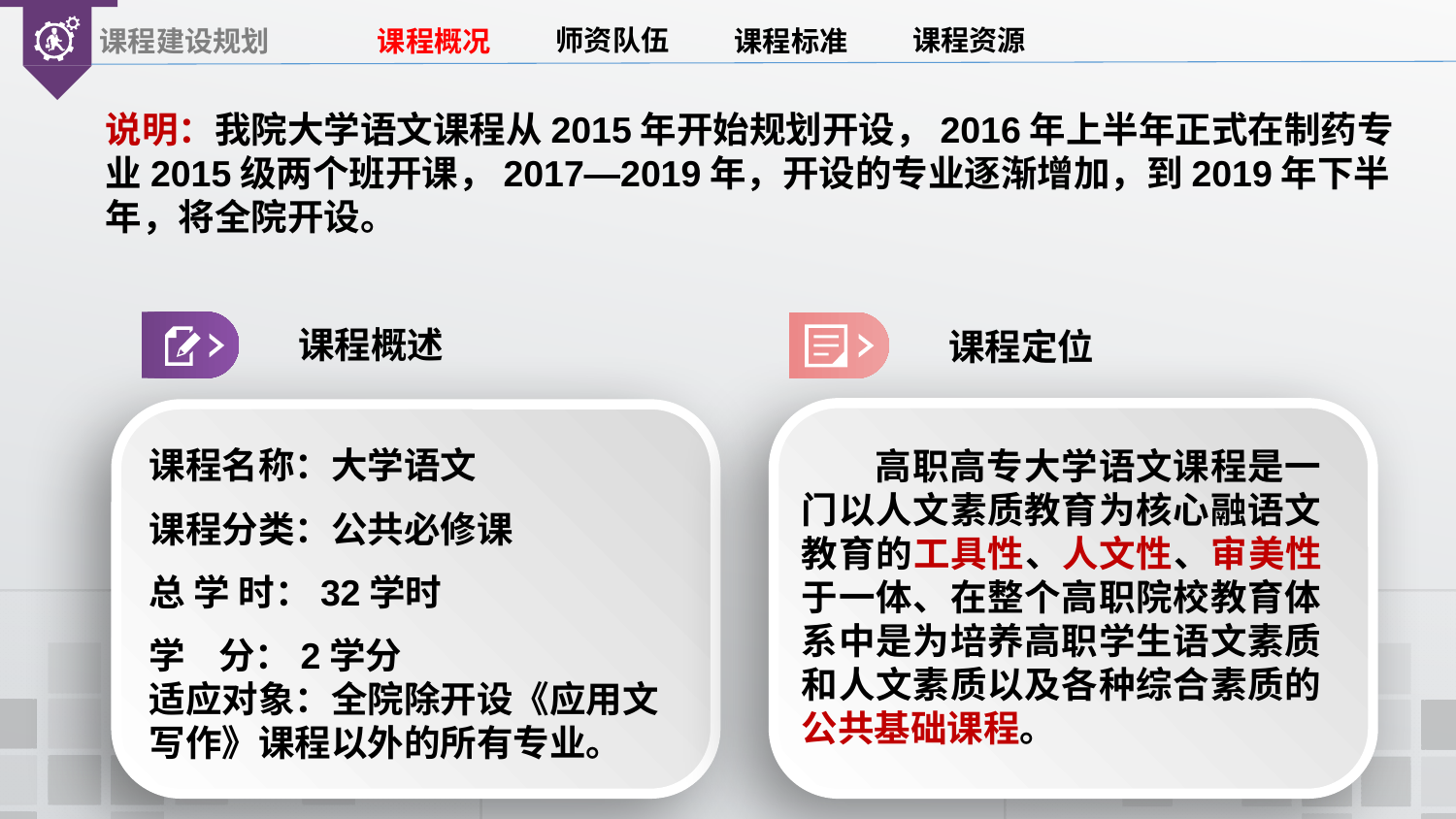

师资队伍
课程资源
课程概况
课程标准
课程建设规划
说明：我院大学语文课程从2015年开始规划开设，2016年上半年正式在制药专业2015级两个班开课，2017—2019年，开设的专业逐渐增加，到2019年下半年，将全院开设。

课程概述
课程定位

课程名称：大学语文
课程分类：公共必修课
总 学 时：32学时
学    分：2学分
适应对象：全院除开设《应用文写作》课程以外的所有专业。
       高职高专大学语文课程是一门以人文素质教育为核心融语文教育的工具性、人文性、审美性于一体、在整个高职院校教育体系中是为培养高职学生语文素质和人文素质以及各种综合素质的公共基础课程。